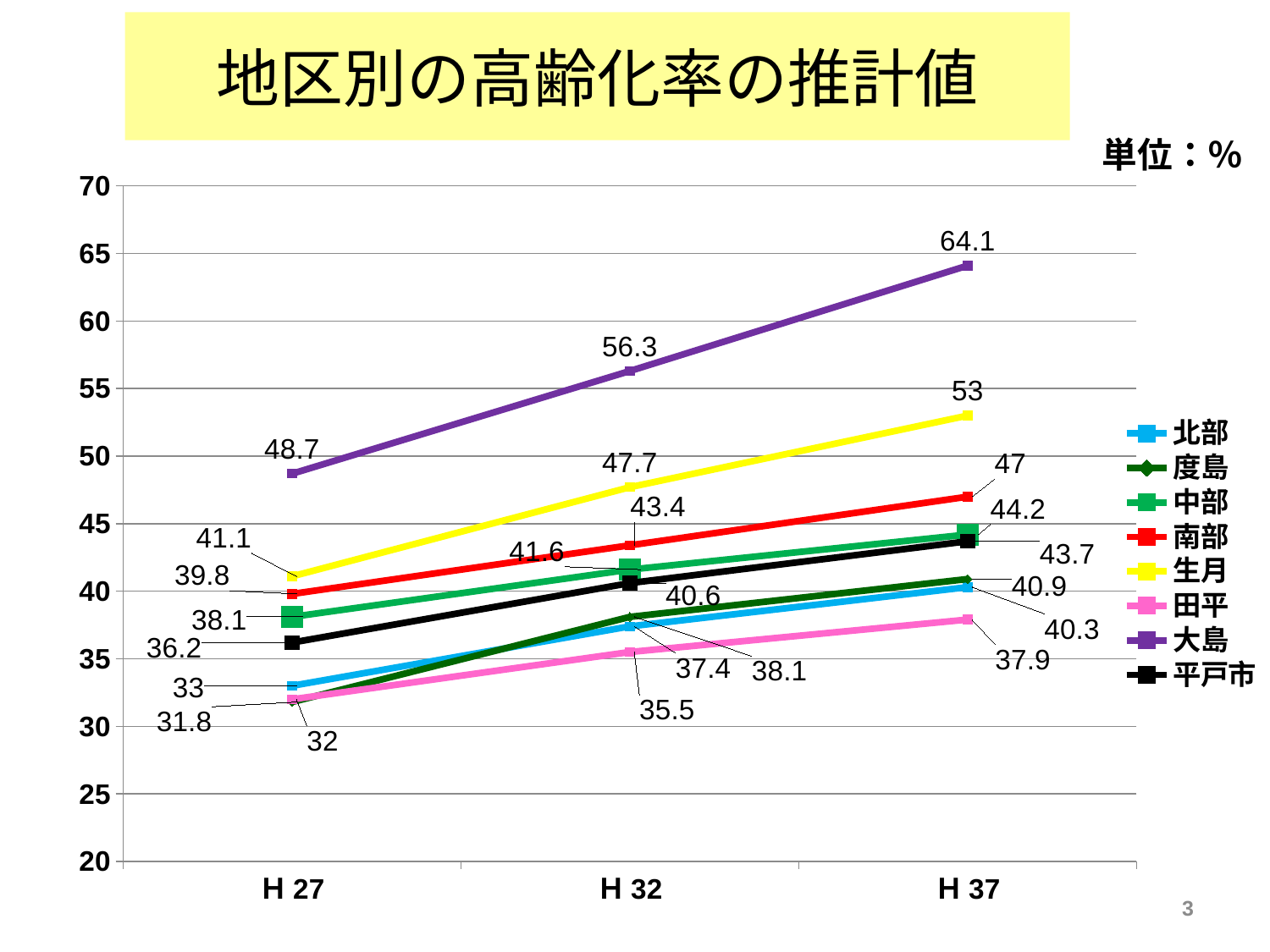

# 地区別の高齢化率の推計値
単位：％

### Chart

| Category | 北部 | 度島 | 中部 | 南部 | 生月 | 田平 | 大島 | 平戸市 |
|---|---|---|---|---|---|---|---|---|
| Ｈ27 | 33.0 | 31.8 | 38.1 | 39.8 | 41.1 | 32.0 | 48.7 | 36.2 |
| Ｈ32 | 37.4 | 38.1 | 41.6 | 43.4 | 47.7 | 35.5 | 56.3 | 40.6 |
| Ｈ37 | 40.3 | 40.9 | 44.2 | 47.0 | 53.0 | 37.9 | 64.1 | 43.7 |
3